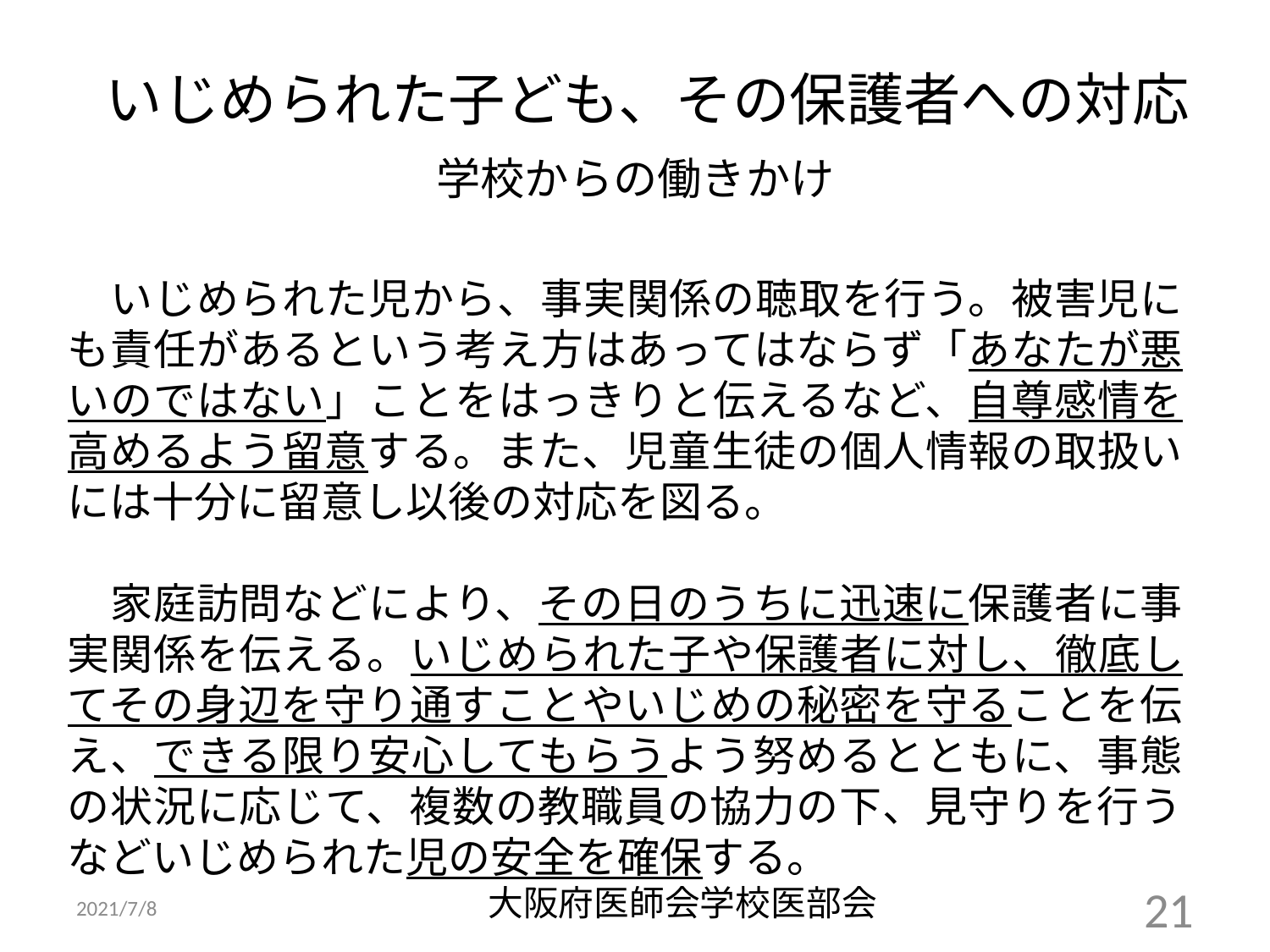

# いじめられた子ども、その保護者への対応 学校からの働きかけ
　いじめられた児から、事実関係の聴取を行う。被害児にも責任があるという考え方はあってはならず「あなたが悪いのではない」ことをはっきりと伝えるなど、自尊感情を高めるよう留意する。また、児童生徒の個人情報の取扱いには十分に留意し以後の対応を図る。

　家庭訪問などにより、その日のうちに迅速に保護者に事実関係を伝える。いじめられた子や保護者に対し、徹底してその身辺を守り通すことやいじめの秘密を守ることを伝え、できる限り安心してもらうよう努めるとともに、事態の状況に応じて、複数の教職員の協力の下、見守りを行うなどいじめられた児の安全を確保する。
大阪府医師会学校医部会
2021/7/8
21